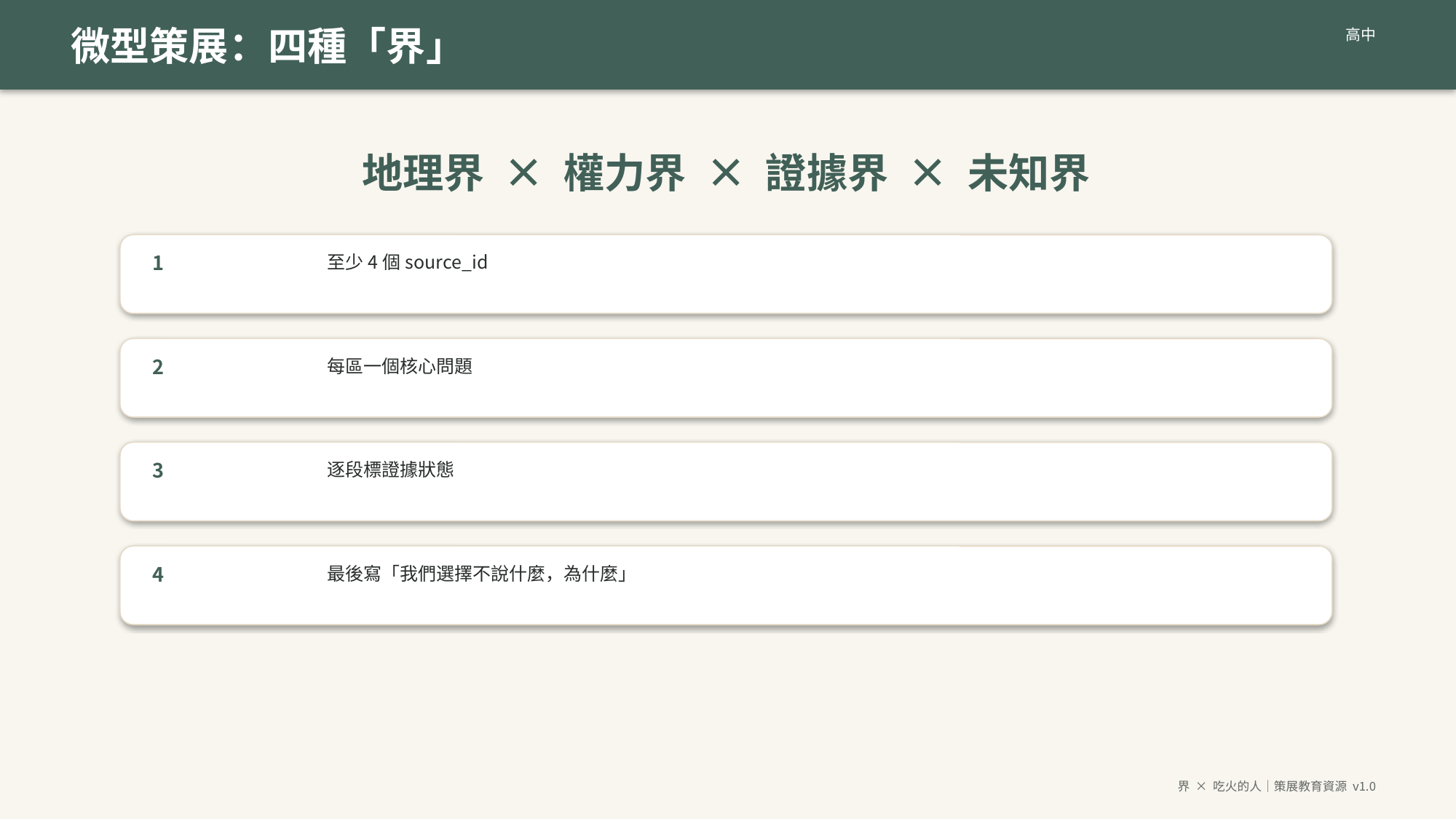

微型策展：四種「界」
高中
地理界 × 權力界 × 證據界 × 未知界

1
至少4個source_id

2
每區一個核心問題

3
逐段標證據狀態

4
最後寫「我們選擇不說什麼，為什麼」

界 × 吃火的人｜策展教育資源 v1.0